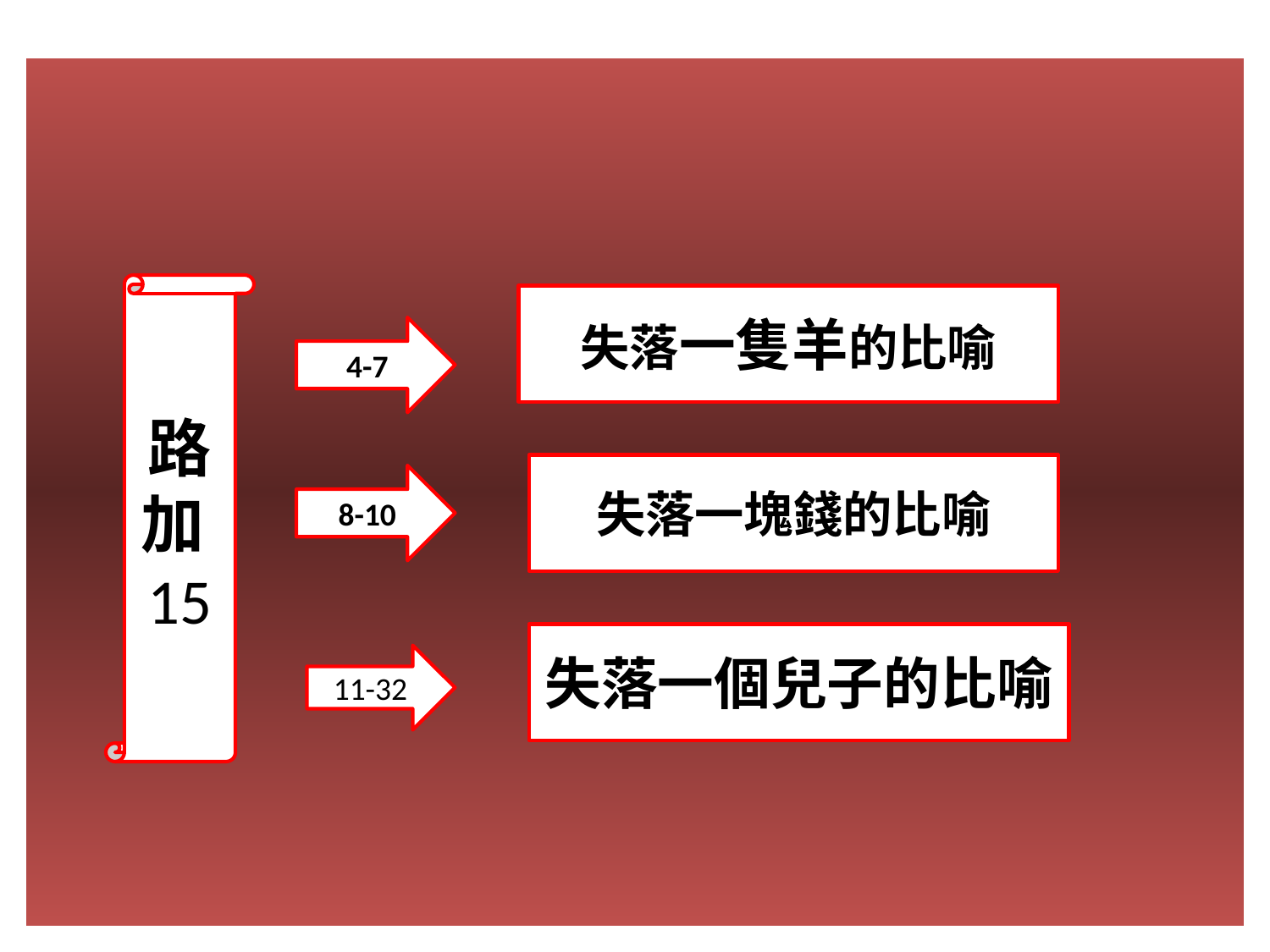

路
加
15
失落一隻羊的比喻
 4-7
失落一塊錢的比喻

 8-10

失落一個兒子的比喻
11-32